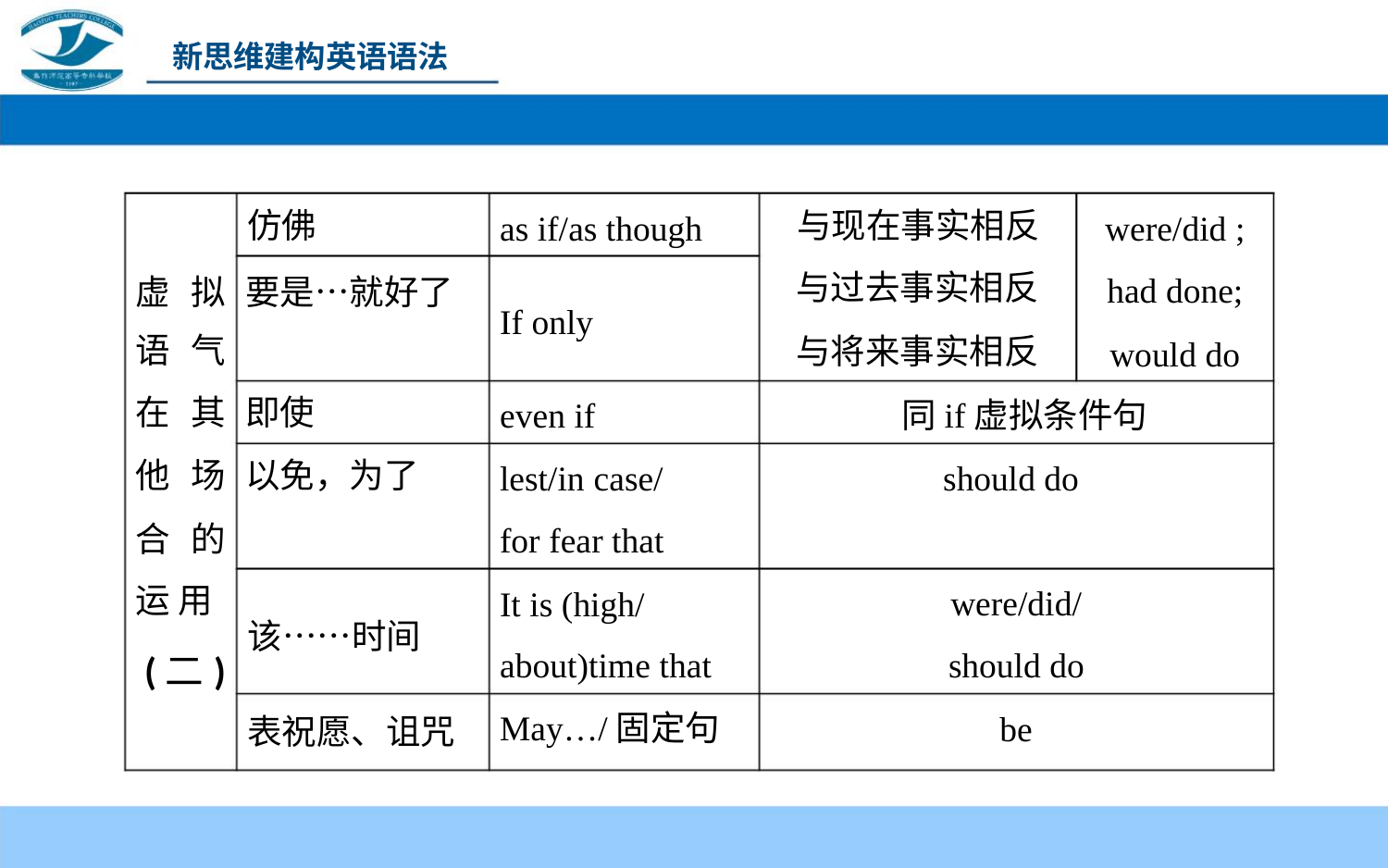

新思维建构英语语法
as if/as though
If only
were/did ;
had done;
would do
仿佛
虚 拟 要是…就好了
语 气
与现在事实相反
与过去事实相反
与将来事实相反
even if
同if虚拟条件句
在 其 即使
他 场 以免，为了
合 的
lest/in case/
for fear that
It is (high/
should do
were/did/
should do
be
运 用
该……时间
(二)
about)time that
May…/固定句
表祝愿、诅咒